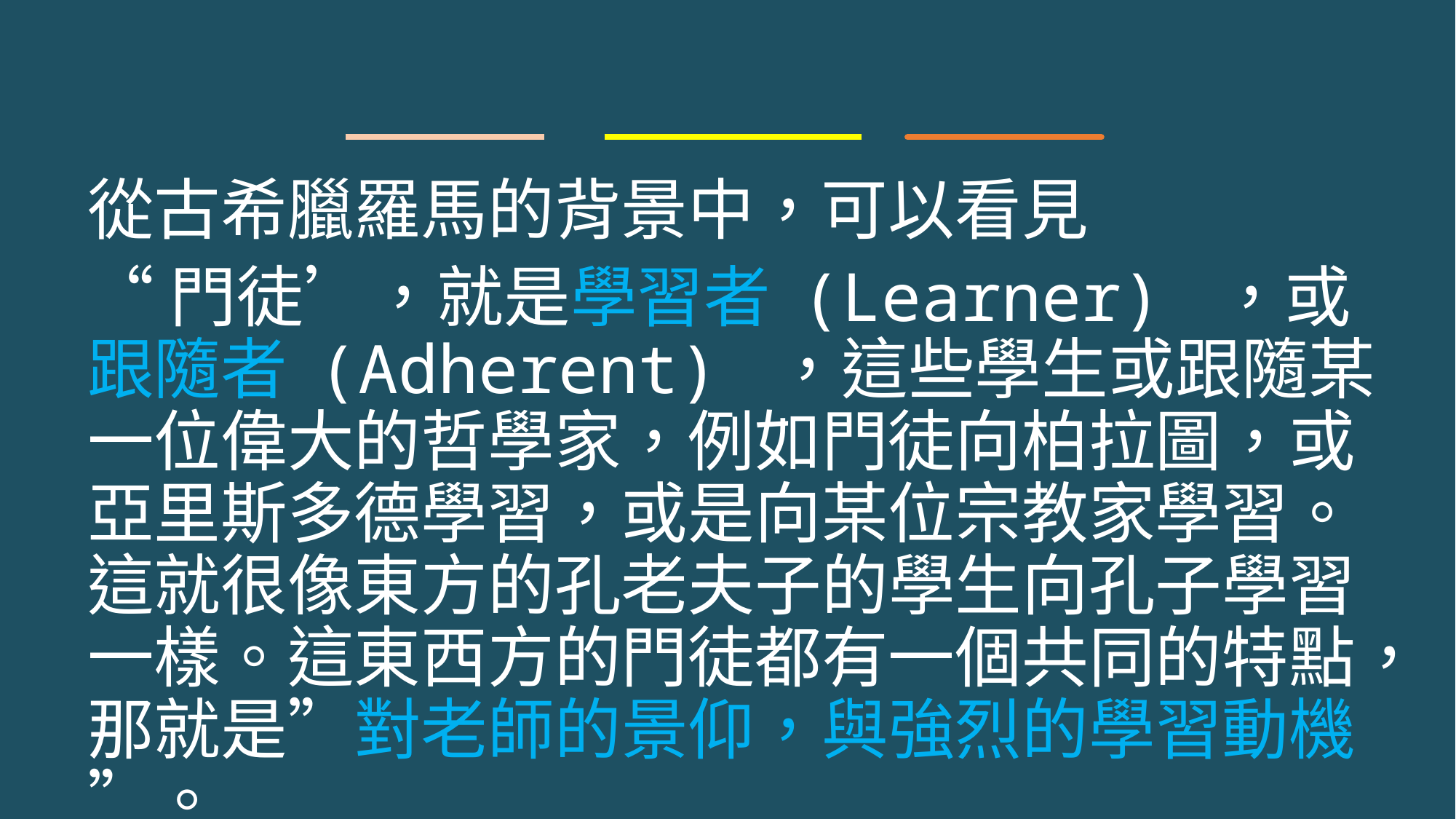

從古希臘羅馬的背景中，可以看見
“門徒’，就是學習者 (Learner) ，或跟隨者 (Adherent) ，這些學生或跟隨某一位偉大的哲學家，例如門徒向柏拉圖，或亞里斯多德學習，或是向某位宗教家學習。這就很像東方的孔老夫子的學生向孔子學習一樣。這東西方的門徒都有一個共同的特點，那就是”對老師的景仰，與強烈的學習動機”。